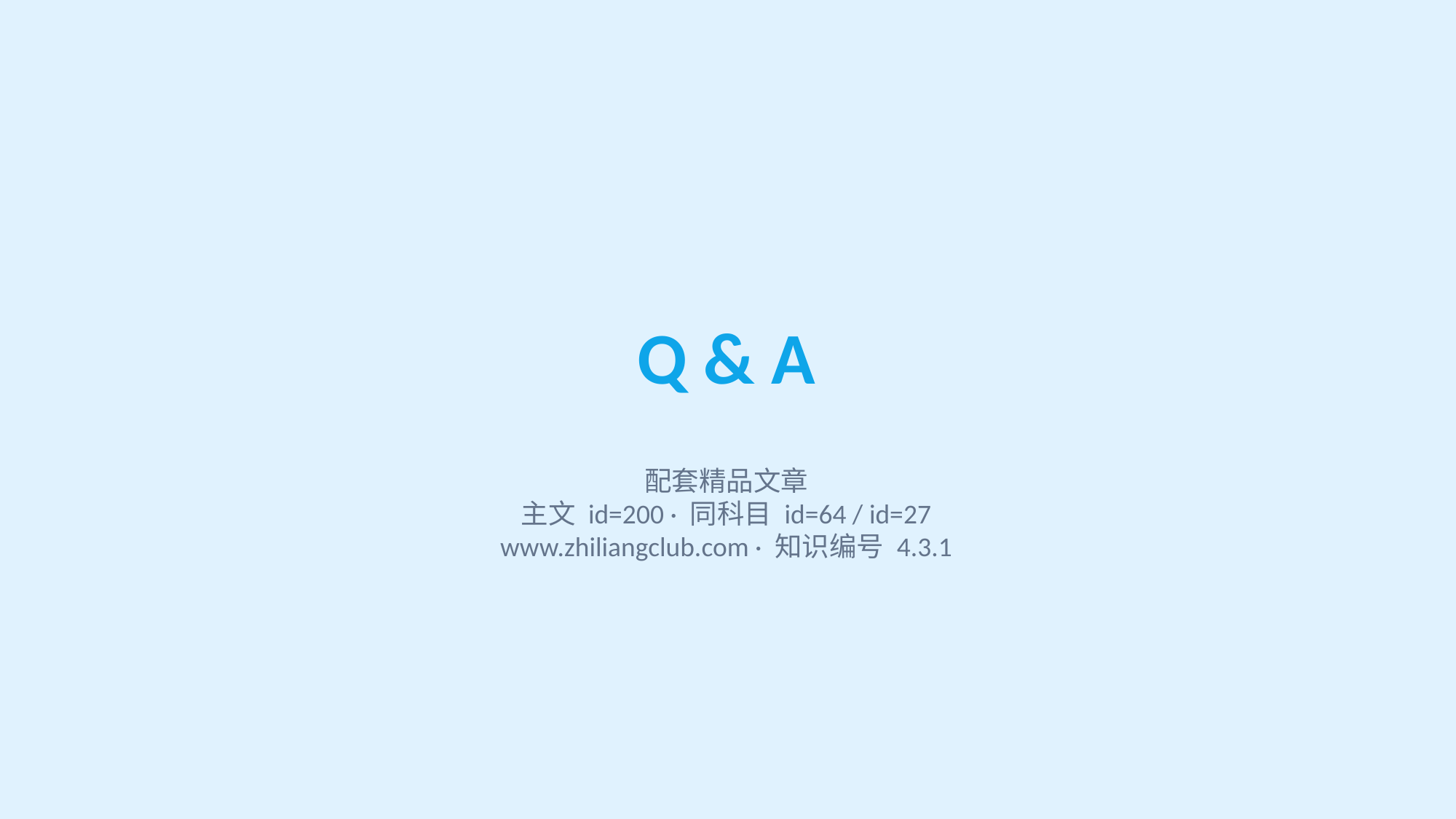

Q & A
配套精品文章
主文 id=200 · 同科目 id=64 / id=27
www.zhiliangclub.com · 知识编号 4.3.1